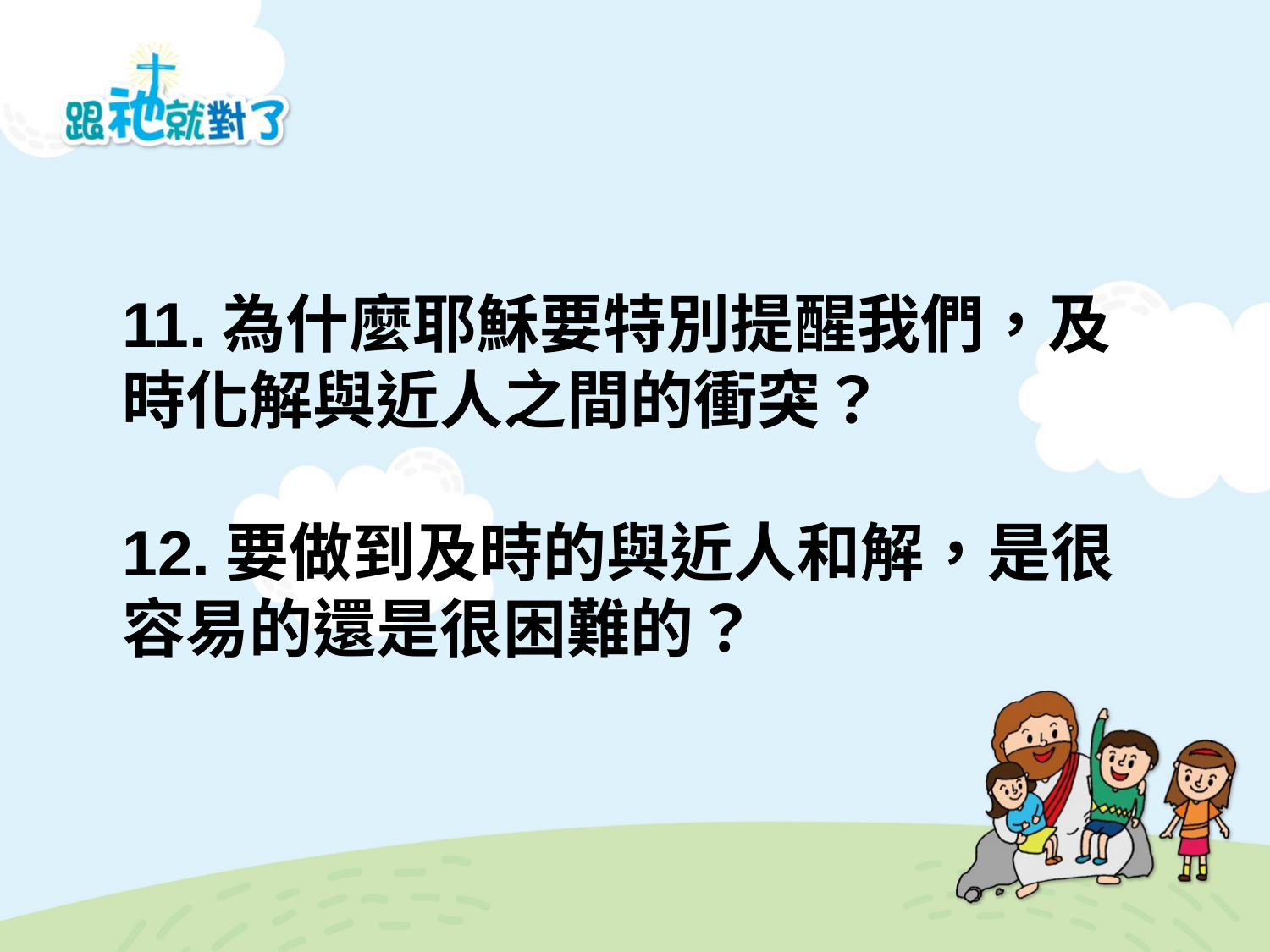

11.為什麼耶穌要特別提醒我們，及時化解與近人之間的衝突？

12.要做到及時的與近人和解，是很容易的還是很困難的？